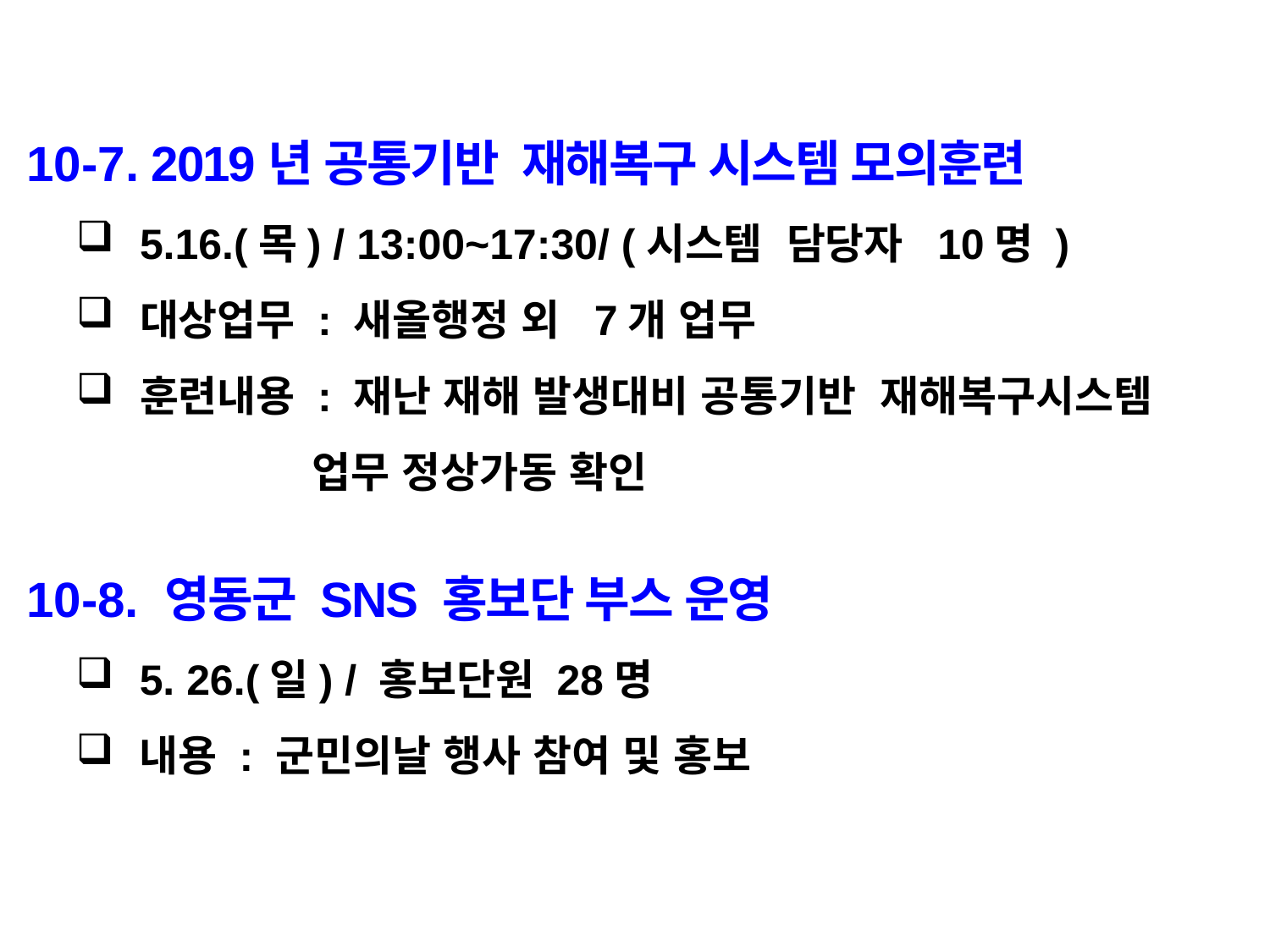

10-7. 2019년 공통기반  재해복구 시스템 모의훈련
5.16.(목) / 13:00~17:30/ (시스템  담당자  10명 )
대상업무 : 새올행정 외  7개 업무
훈련내용 : 재난 재해 발생대비 공통기반  재해복구시스템
                   업무 정상가동 확인
 10-8. 영동군 SNS 홍보단 부스 운영
5. 26.(일) / 홍보단원 28명
내용 : 군민의날 행사 참여 및 홍보